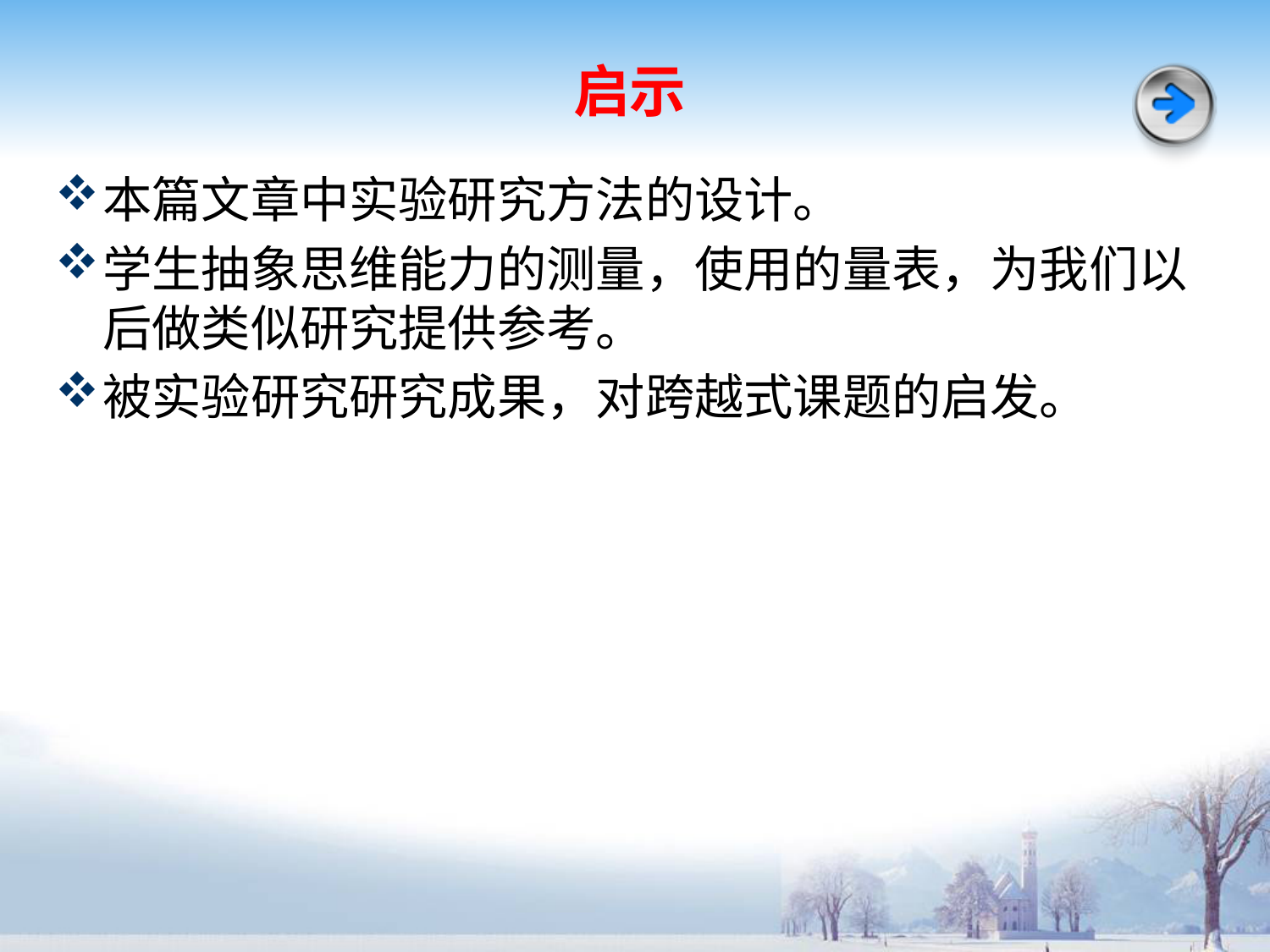

# 启示
本篇文章中实验研究方法的设计。
学生抽象思维能力的测量，使用的量表，为我们以后做类似研究提供参考。
被实验研究研究成果，对跨越式课题的启发。